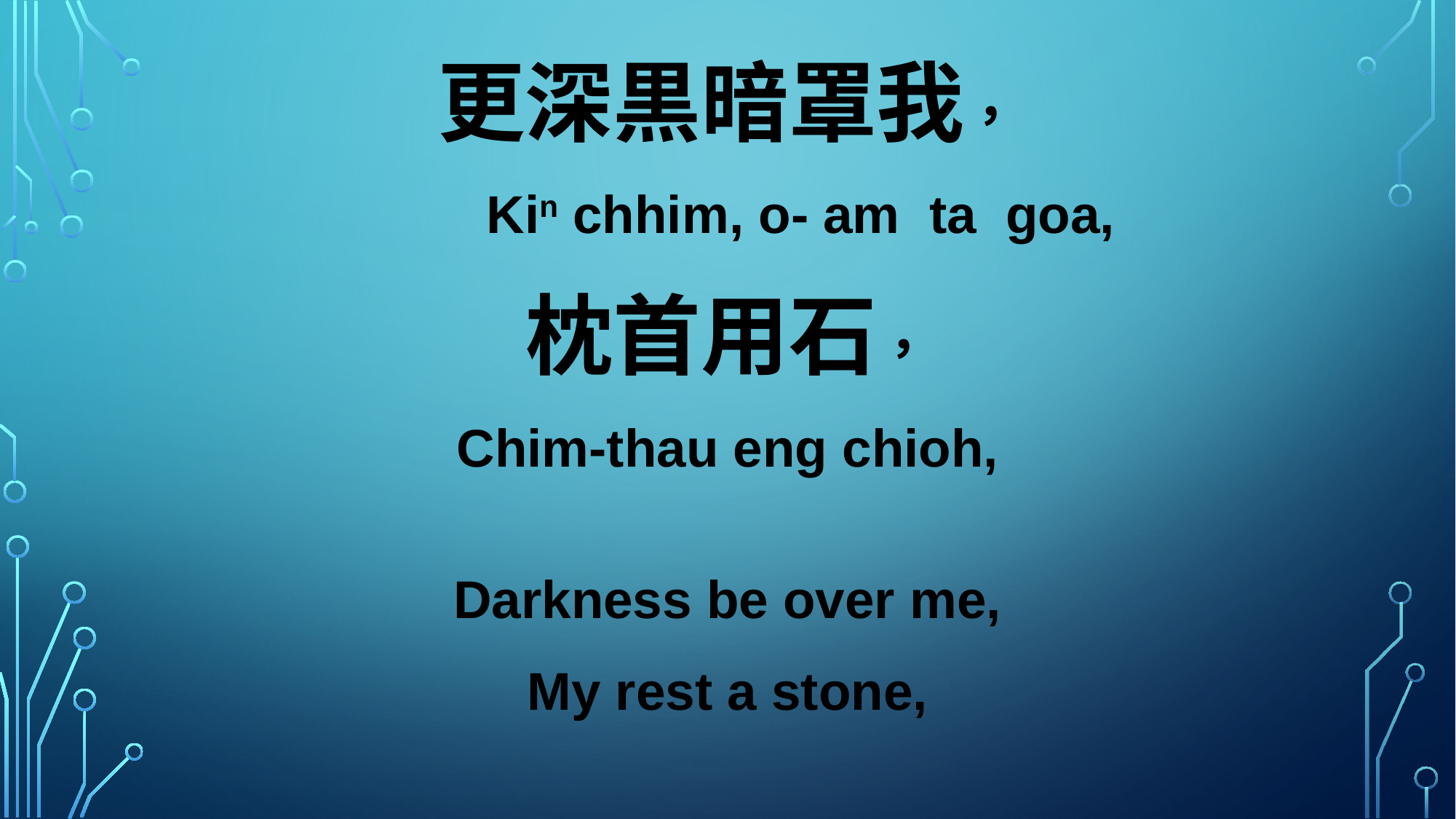

更深黒暗罩我，
                   Kin chhim, o- am  ta  goa,
枕首用石，
Chim-thau eng chioh,

Darkness be over me,
My rest a stone,